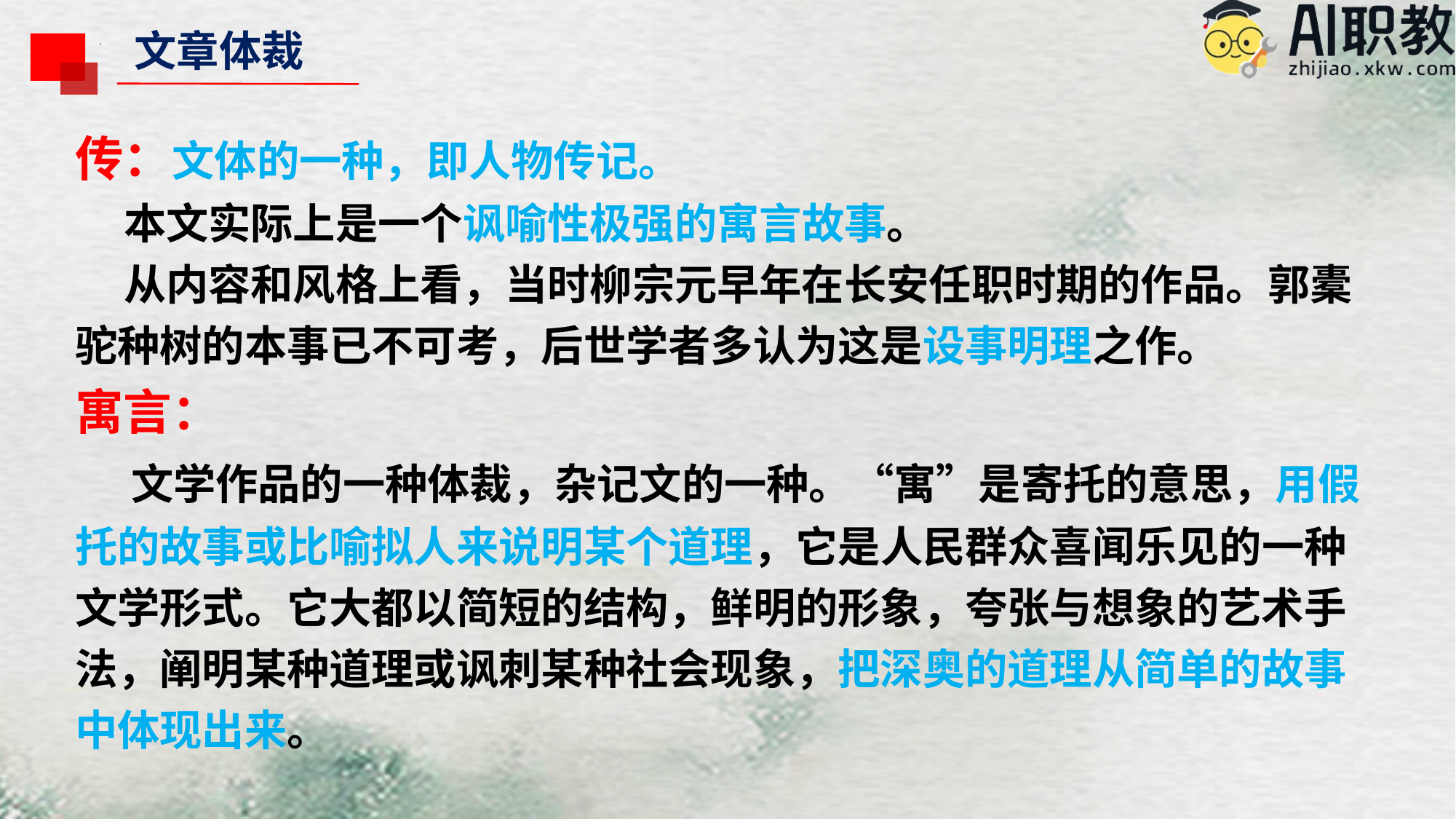

文章体裁

传：文体的一种，即人物传记。
    本文实际上是一个讽喻性极强的寓言故事。
    从内容和风格上看，当时柳宗元早年在长安任职时期的作品。郭橐驼种树的本事已不可考，后世学者多认为这是设事明理之作。
寓言：
    文学作品的一种体裁，杂记文的一种。“寓”是寄托的意思，用假托的故事或比喻拟人来说明某个道理，它是人民群众喜闻乐见的一种文学形式。它大都以简短的结构，鲜明的形象，夸张与想象的艺术手法，阐明某种道理或讽刺某种社会现象，把深奥的道理从简单的故事中体现出来。